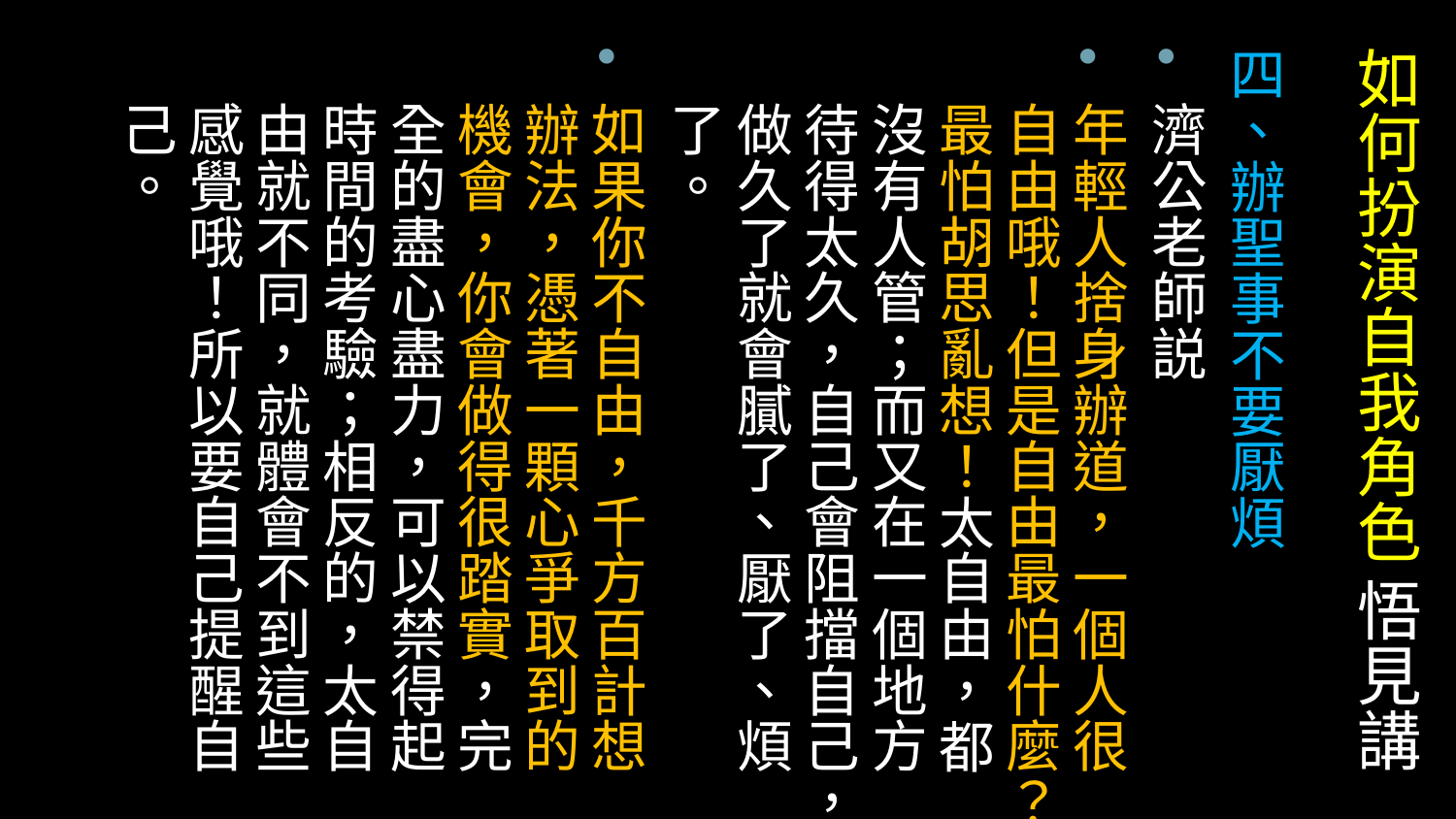

# 如何扮演自我角色 悟見講
四、辦聖事不要厭煩
濟公老師説
年輕人捨身辦道，一個人很自由哦！但是自由最怕什麼？最怕胡思亂想！太自由，都沒有人管；而又在一個地方待得太久，自己會阻擋自己，做久了就會膩了、厭了、煩了。
如果你不自由，千方百計想辦法，憑著一顆心爭取到的機會，你會做得很踏實，完全的盡心盡力，可以禁得起時間的考驗；相反的，太自由就不同，就體會不到這些感覺哦！所以要自己提醒自己。